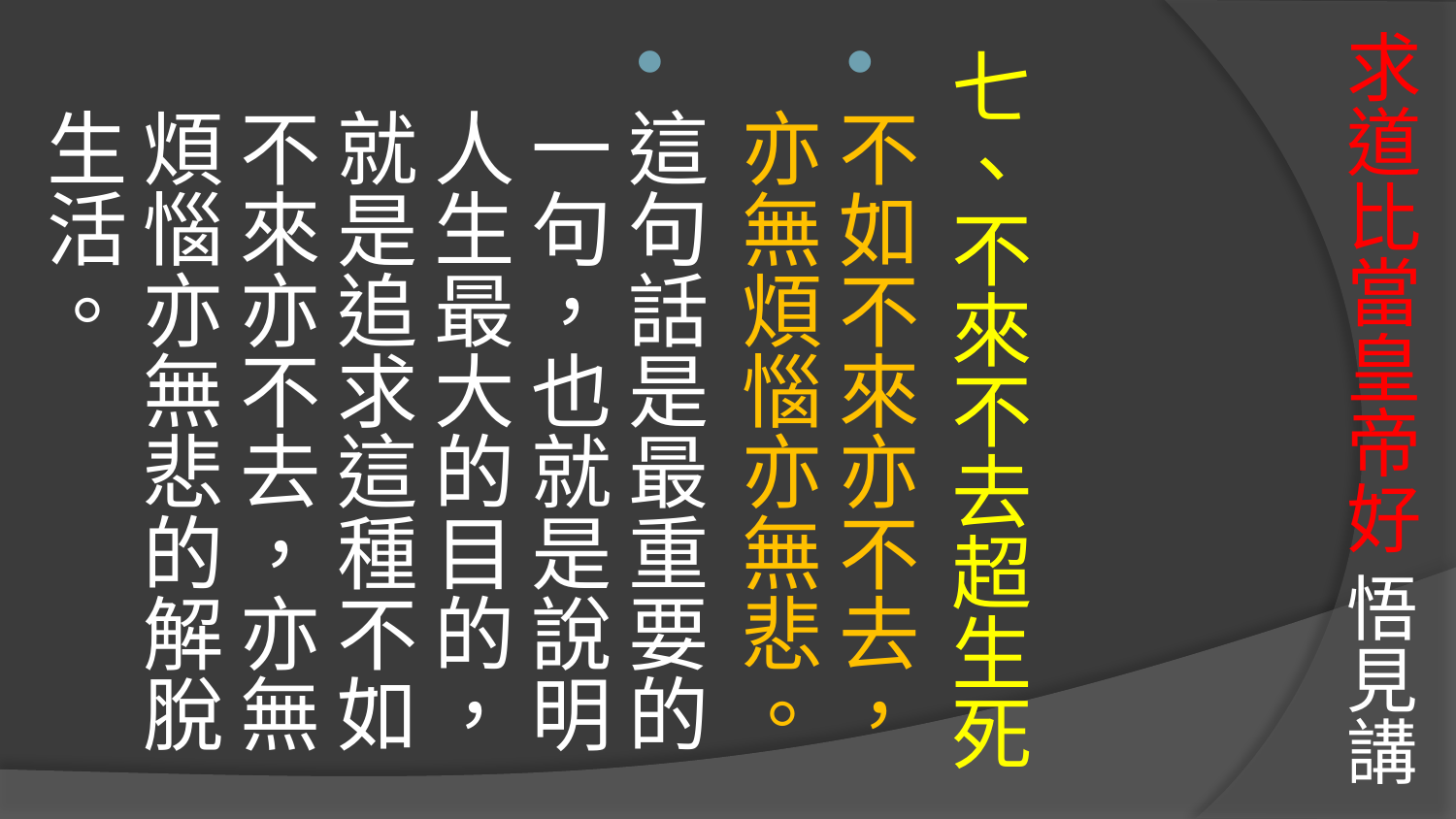

# 求道比當皇帝好 悟見講
七、不來不去超生死
不如不來亦不去，亦無煩惱亦無悲。
這句話是最重要的一句，也就是說明人生最大的目的，就是追求這種不如不來亦不去，亦無煩惱亦無悲的解脫生活。